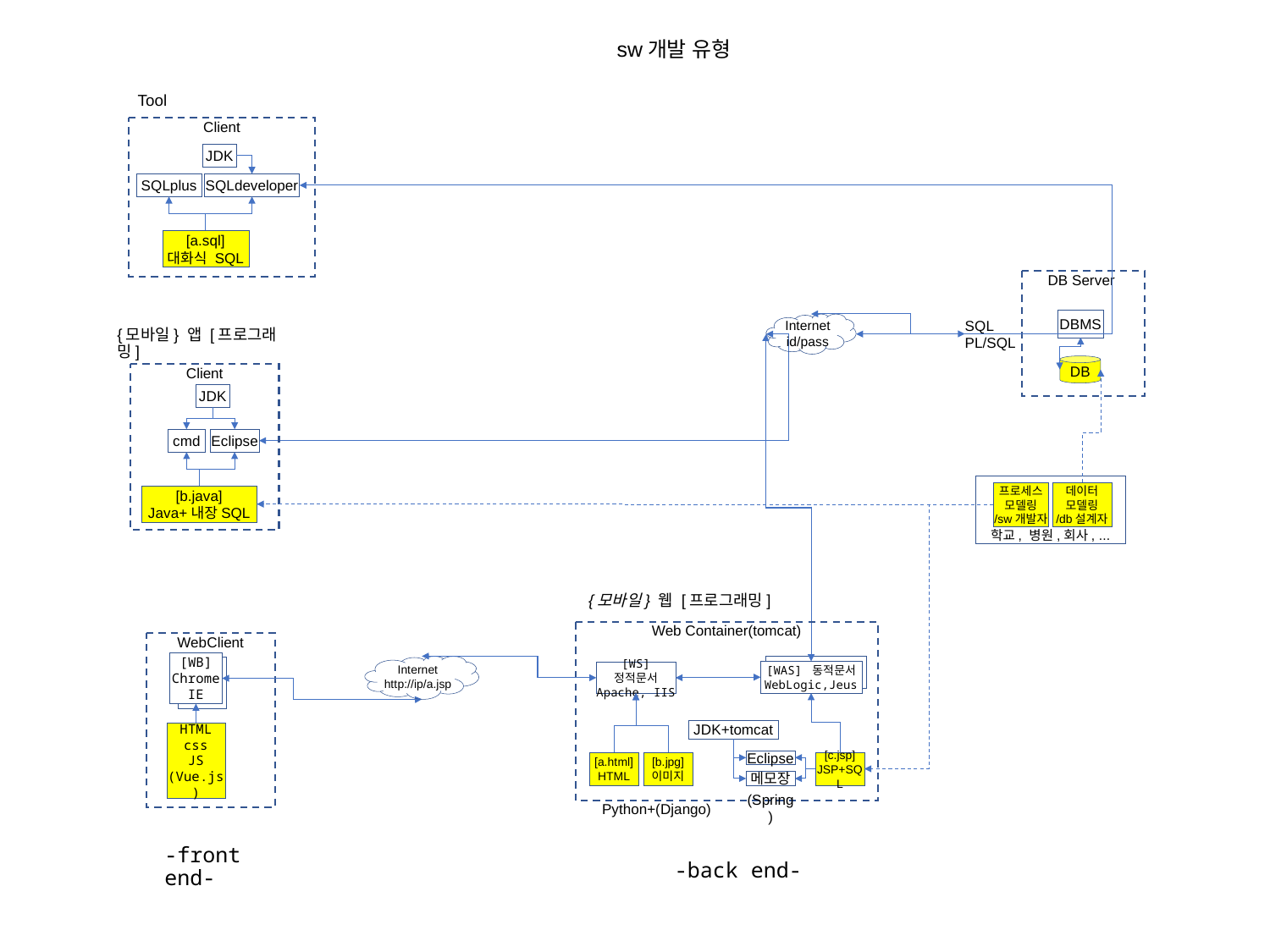

# sw개발 유형
Tool
Client
JDK
SQLplus
SQLdeveloper
[a.sql]
대화식 SQL
DB Server
DBMS
SQL
PL/SQL
Internet
id/pass
{모바일} 앱 [프로그래밍]
DB
Client
JDK
cmd
Eclipse
학교, 병원,회사, ...
프로세스
모델링
/sw개발자
데이터
모델링
/db설계자
[b.java]
Java+내장SQL
{모바일} 웹 [프로그래밍]
Web Container(tomcat)
WebClient
[WB]
Chrome
IE
Internet
http://ip/a.jsp

[WAS] 동적문서
WebLogic,Jeus
[WS] 정적문서
Apache, IIS
JDK+tomcat
HTML
css
JS
(Vue.js)
Eclipse
[a.html]
HTML
[b.jpg]
이미지
[c.jsp]
JSP+SQL
메모장
(Spring)
Python+(Django)
-front end-
-back end-